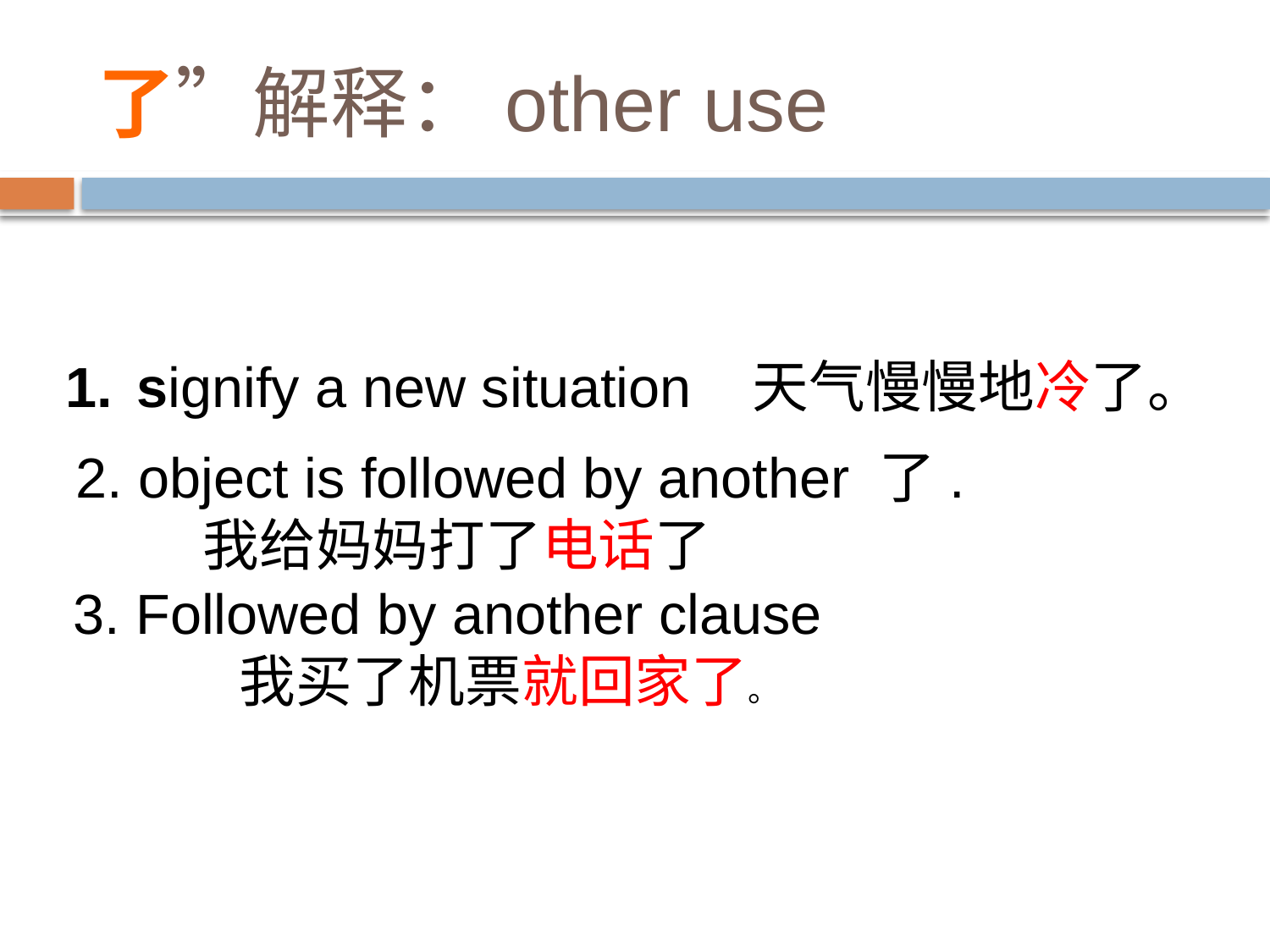

# 了”解释：other use
signify a new situation   天气慢慢地冷了。
2. object is followed by another 了.
	我给妈妈打了电话了
。
3. Followed by another clause
            我买了机票就回家了。